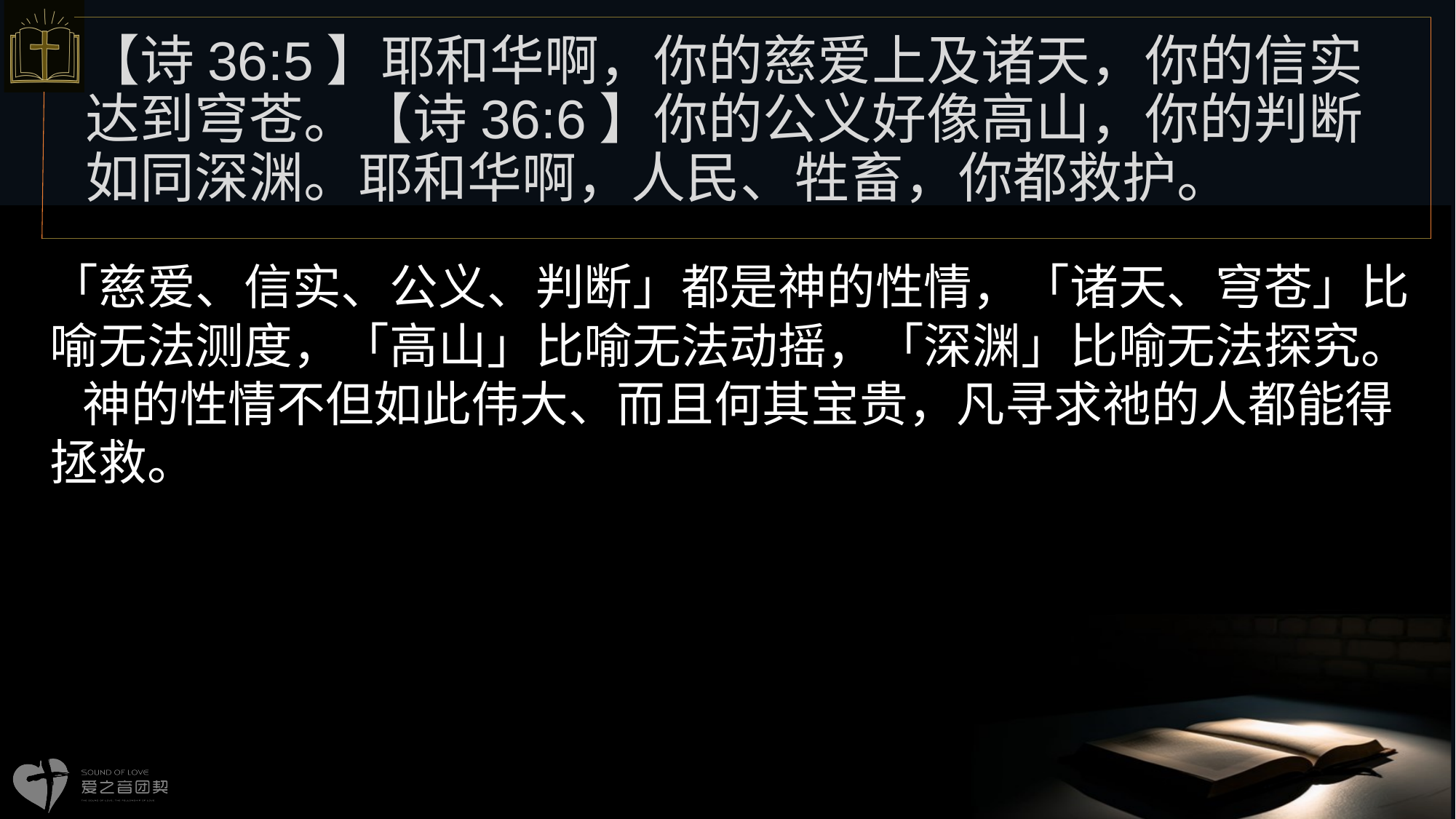

【诗36:5】耶和华啊，你的慈爱上及诸天，你的信实达到穹苍。【诗36:6】你的公义好像高山，你的判断如同深渊。耶和华啊，人民、牲畜，你都救护。
# 「慈爱、信实、公义、判断」都是神的性情，「诸天、穹苍」比喻无法测度，「高山」比喻无法动摇，「深渊」比喻无法探究。    神的性情不但如此伟大、而且何其宝贵，凡寻求祂的人都能得拯救。